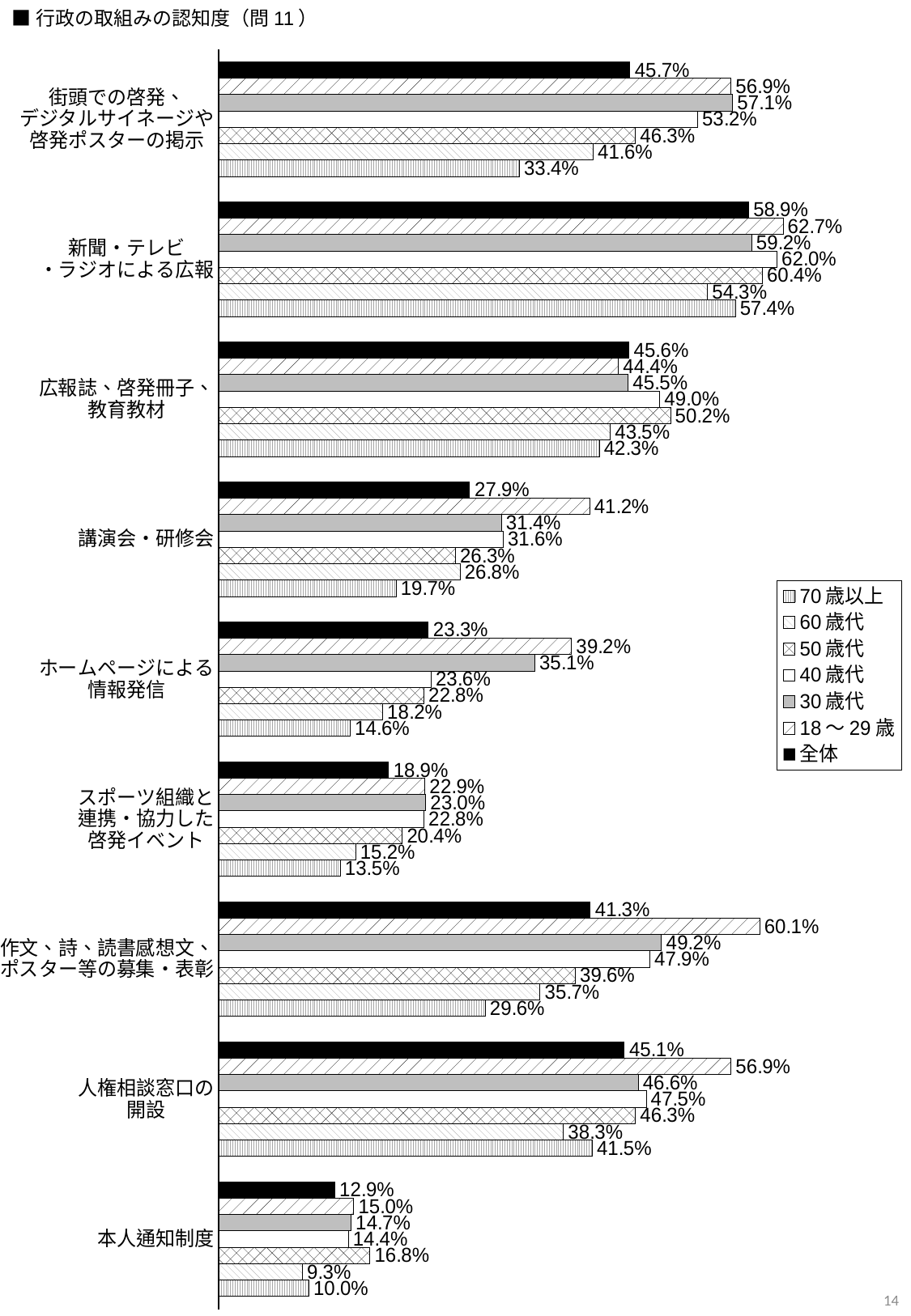

■行政の取組みの認知度（問11）

### Chart

| Category | 全体 | 18～29歳 | 30歳代 | 40歳代 | 50歳代 | 60歳代 | 70歳以上 |
|---|---|---|---|---|---|---|---|
| 街頭での啓発、
デジタルサイネージや
啓発ポスターの掲示 | 0.457 | 0.569 | 0.571 | 0.532 | 0.463 | 0.416 | 0.334 |
| 新聞・テレビ
・ラジオによる広報 | 0.589 | 0.627 | 0.592 | 0.62 | 0.604 | 0.543 | 0.574 |
| 広報誌、啓発冊子、
教育教材 | 0.456 | 0.444 | 0.455 | 0.49 | 0.502 | 0.435 | 0.423 |
| 講演会・研修会 | 0.279 | 0.412 | 0.314 | 0.316 | 0.263 | 0.268 | 0.197 |
| ホームページによる
情報発信 | 0.233 | 0.392 | 0.351 | 0.236 | 0.228 | 0.182 | 0.146 |
| スポーツ組織と
連携・協力した
啓発イベント | 0.189 | 0.229 | 0.23 | 0.228 | 0.204 | 0.152 | 0.135 |
| 作文、詩、読書感想文、
ポスター等の募集・表彰 | 0.413 | 0.601 | 0.492 | 0.479 | 0.396 | 0.357 | 0.296 |
| 人権相談窓口の
開設 | 0.451 | 0.569 | 0.466 | 0.475 | 0.463 | 0.383 | 0.415 |
| 本人通知制度 | 0.129 | 0.15 | 0.147 | 0.144 | 0.168 | 0.093 | 0.1 |
14